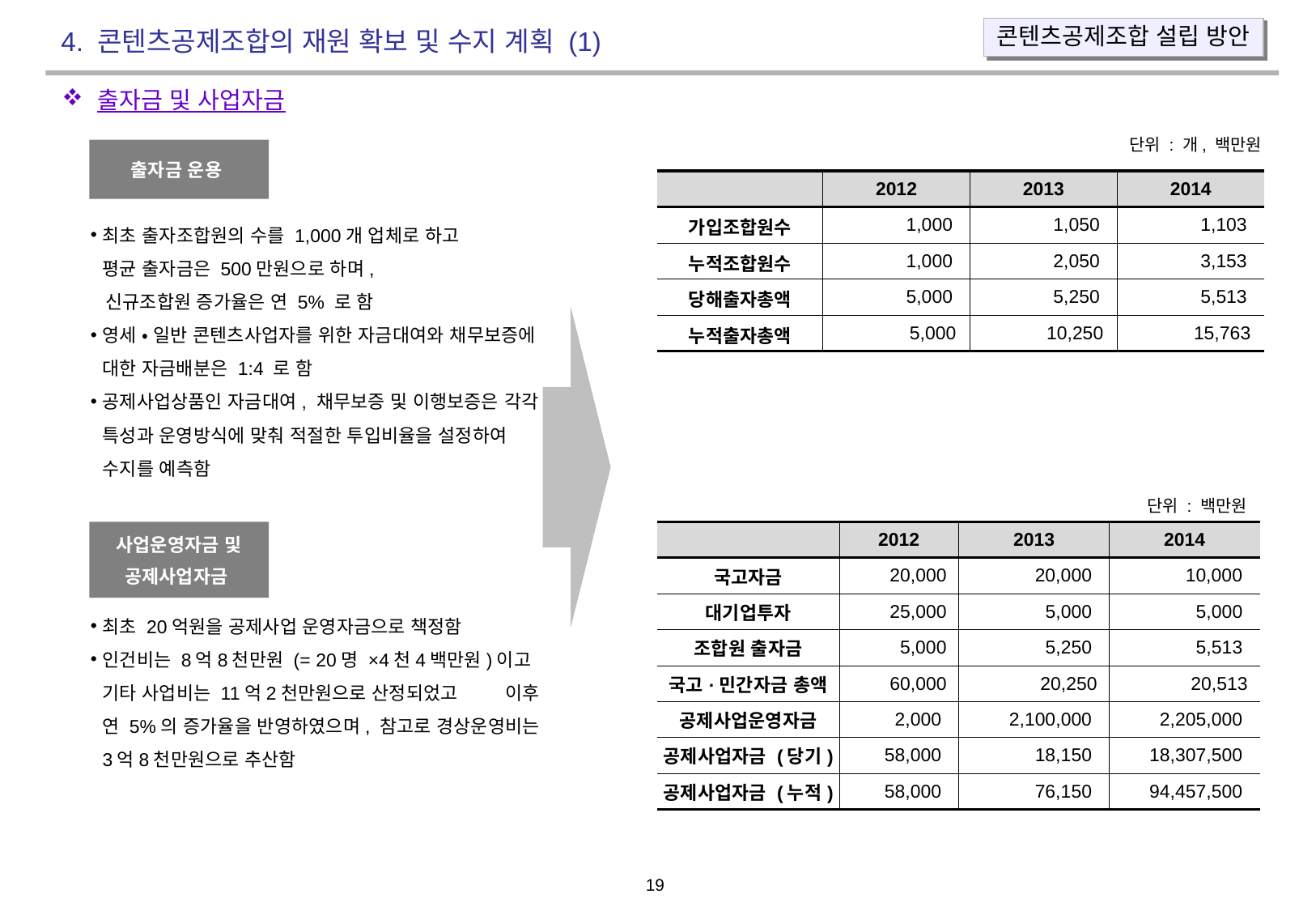

콘텐츠공제조합 설립 방안
4. 콘텐츠공제조합의 재원 확보 및 수지 계획 (1)
출자금 및 사업자금
단위 : 개, 백만원
출자금 운용
|  | 2012 | 2013 | 2014 |
| --- | --- | --- | --- |
| 가입조합원수 | 1,000 | 1,050 | 1,103 |
| 누적조합원수 | 1,000 | 2,050 | 3,153 |
| 당해출자총액 | 5,000 | 5,250 | 5,513 |
| 누적출자총액 | 5,000 | 10,250 | 15,763 |
최초 출자조합원의 수를 1,000개 업체로 하고             평균 출자금은 500만원으로 하며,
  신규조합원 증가율은 연 5% 로 함
영세 • 일반 콘텐츠사업자를 위한 자금대여와 채무보증에 대한 자금배분은 1:4 로 함
공제사업상품인 자금대여, 채무보증 및 이행보증은 각각 특성과 운영방식에 맞춰 적절한 투입비율을 설정하여 수지를 예측함

단위 : 백만원
사업운영자금 및
공제사업자금
|  | 2012 | 2013 | 2014 |
| --- | --- | --- | --- |
| 국고자금 | 20,000 | 20,000 | 10,000 |
| 대기업투자 | 25,000 | 5,000 | 5,000 |
| 조합원 출자금 | 5,000 | 5,250 | 5,513 |
| 국고·민간자금 총액 | 60,000 | 20,250 | 20,513 |
| 공제사업운영자금 | 2,000 | 2,100,000 | 2,205,000 |
| 공제사업자금 (당기) | 58,000 | 18,150 | 18,307,500 |
| 공제사업자금 (누적) | 58,000 | 76,150 | 94,457,500 |
최초 20억원을 공제사업 운영자금으로 책정함
인건비는 8억8천만원 (= 20명 ×4천4백만원)이고  기타 사업비는 11억2천만원으로 산정되었고         이후 연 5%의 증가율을 반영하였으며, 참고로 경상운영비는 3억8천만원으로 추산함

 19